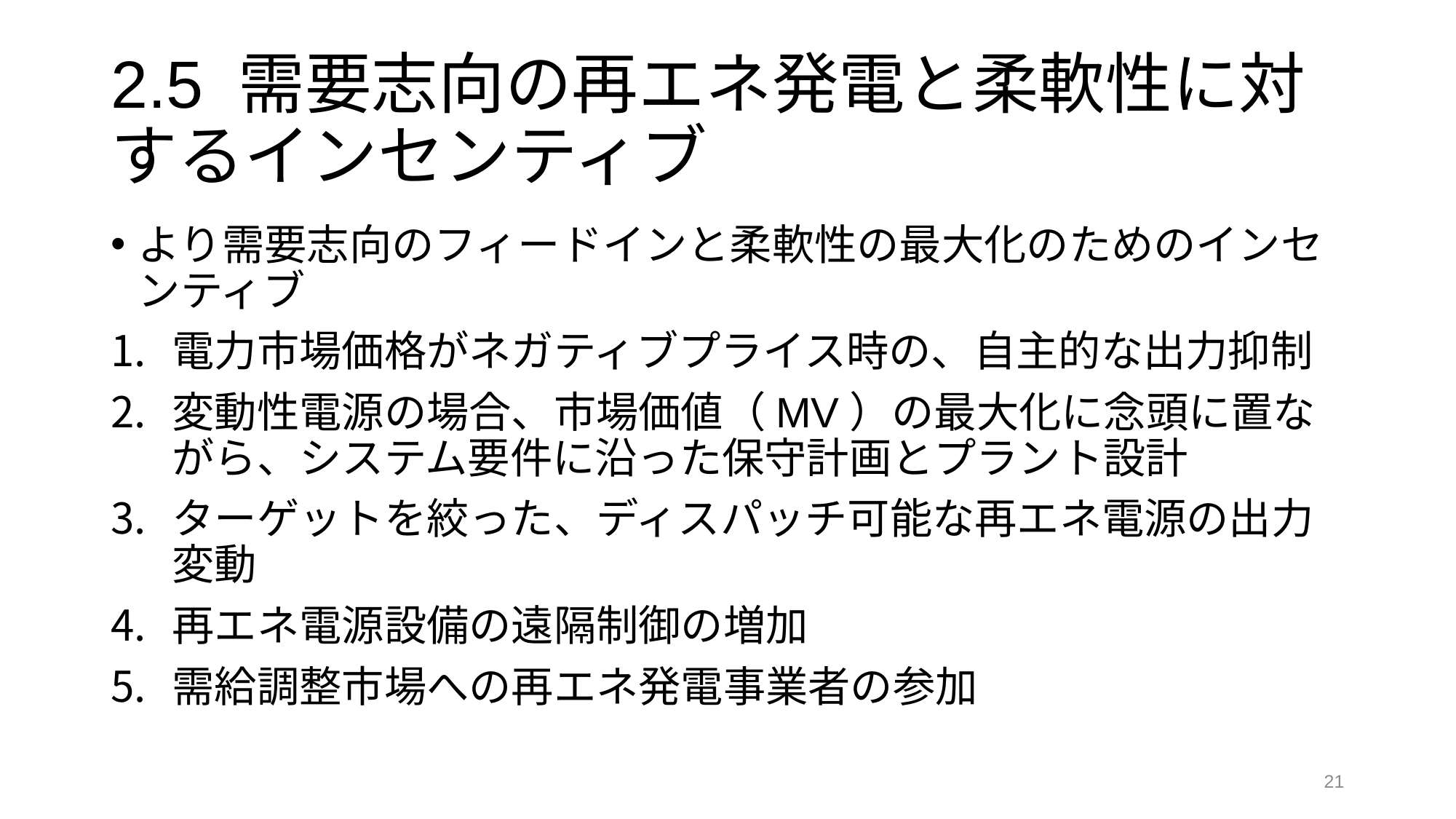

# 2.5 需要志向の再エネ発電と柔軟性に対するインセンティブ
より需要志向のフィードインと柔軟性の最大化のためのインセンティブ
電力市場価格がネガティブプライス時の、自主的な出力抑制
変動性電源の場合、市場価値（MV）の最大化に念頭に置ながら、システム要件に沿った保守計画とプラント設計
ターゲットを絞った、ディスパッチ可能な再エネ電源の出力変動
再エネ電源設備の遠隔制御の増加
需給調整市場への再エネ発電事業者の参加

21